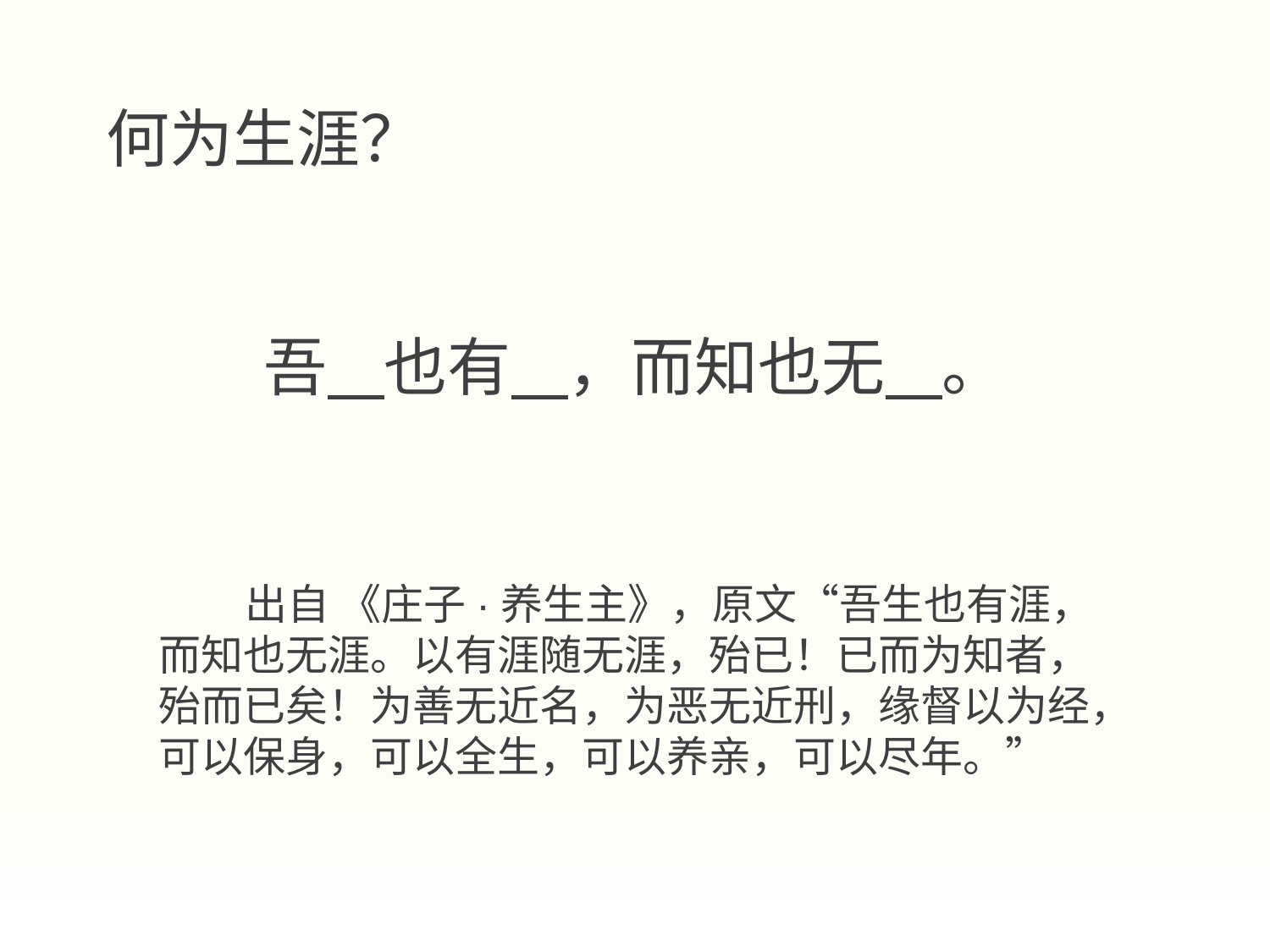

何为生涯？
吾    也有    ，而知也无    。
        出自 《庄子·养生主》，原文“吾生也有涯，而知也无涯。以有涯随无涯，殆已！已而为知者，殆而已矣！为善无近名，为恶无近刑，缘督以为经，可以保身，可以全生，可以养亲，可以尽年。”